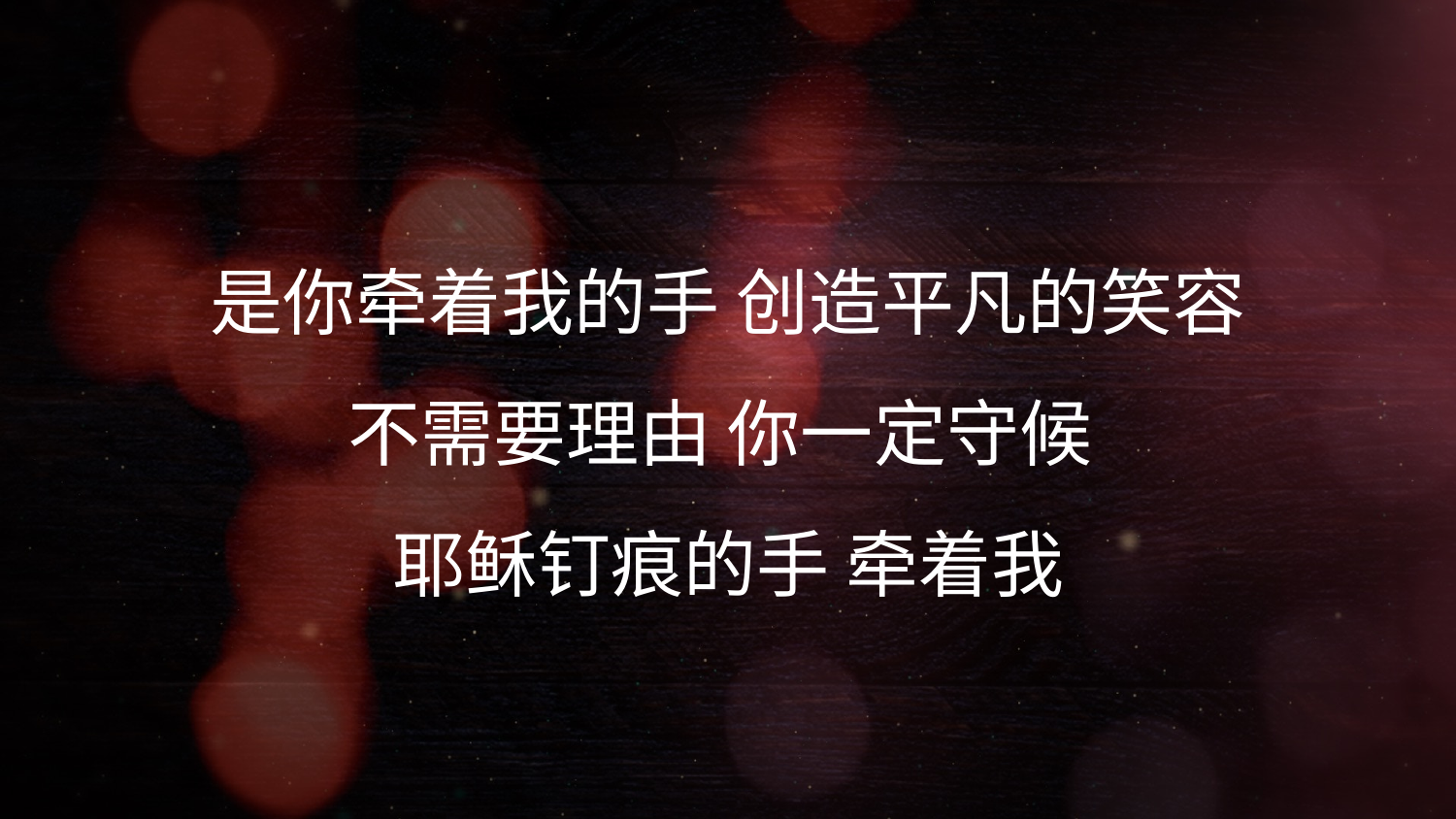

# 是你牵着我的手 创造平凡的笑容 不需要理由 你一定守候 耶稣钉痕的手 牵着我